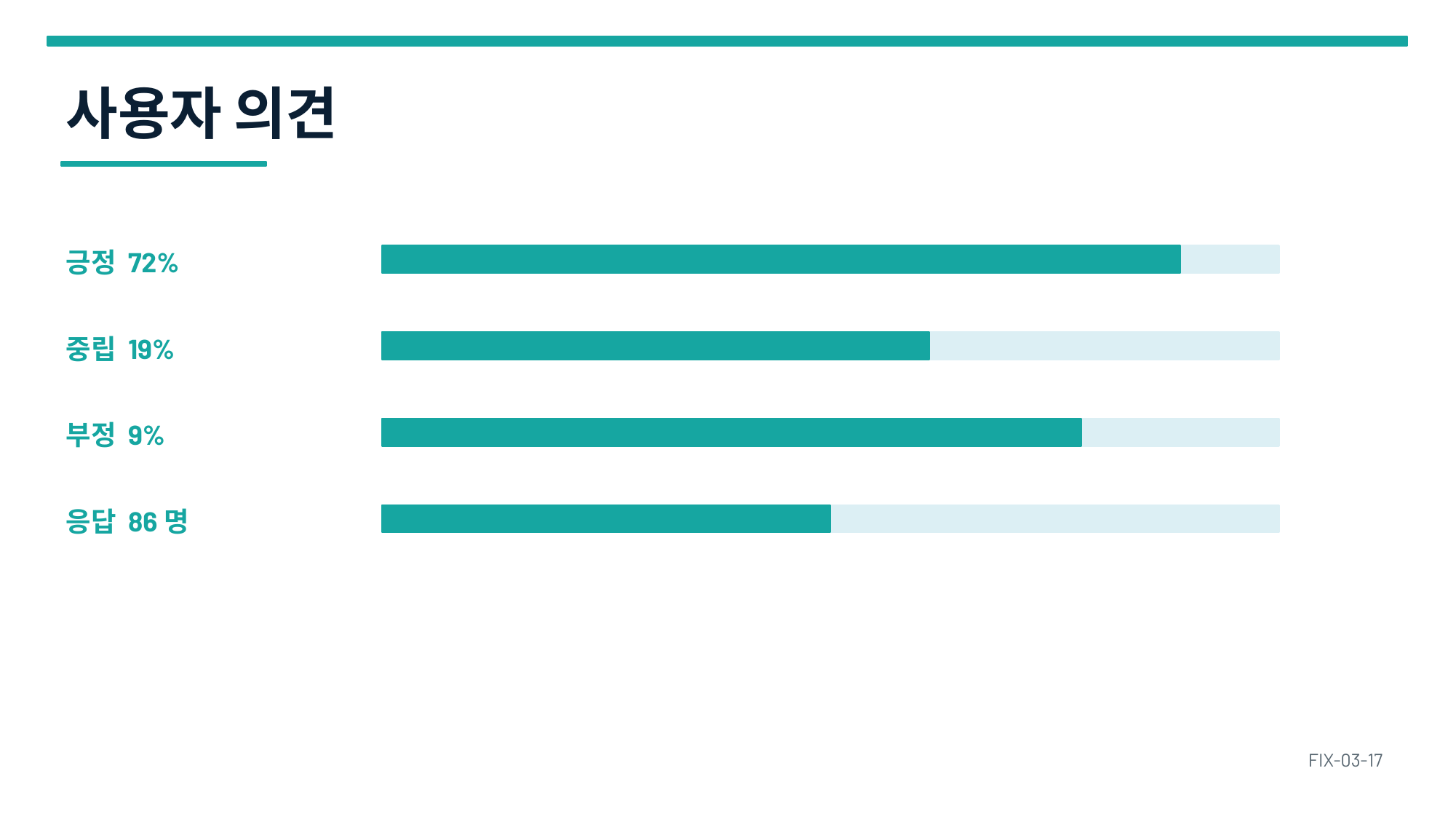

사용자 의견

긍정 72%

중립 19%

부정 9%

응답 86명

FIX-03-17